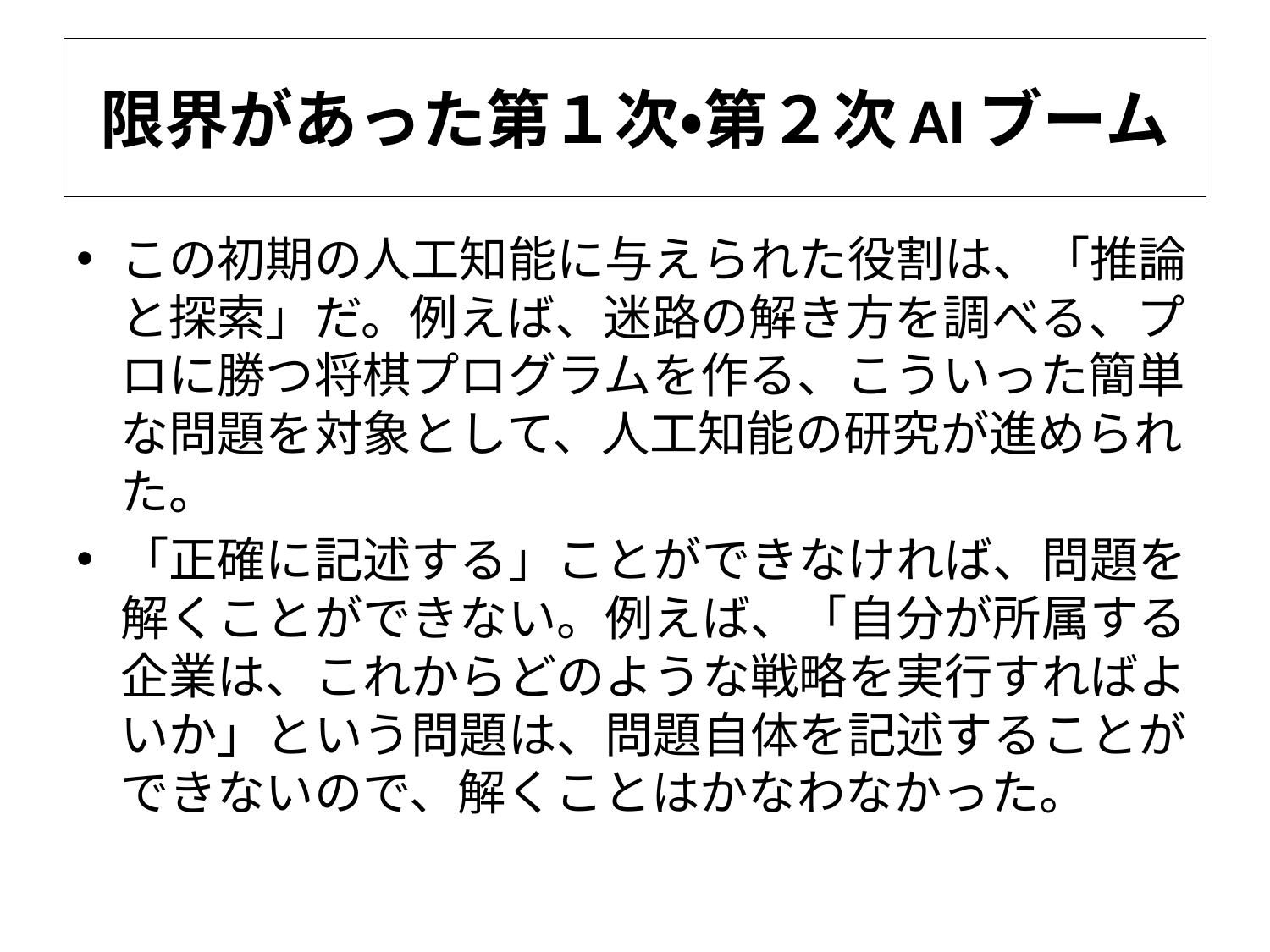

# 限界があった第１次・第２次AIブーム
この初期の人工知能に与えられた役割は、「推論と探索」だ。例えば、迷路の解き方を調べる、プロに勝つ将棋プログラムを作る、こういった簡単な問題を対象として、人工知能の研究が進められた。
「正確に記述する」ことができなければ、問題を解くことができない。例えば、「自分が所属する企業は、これからどのような戦略を実行すればよいか」という問題は、問題自体を記述することができないので、解くことはかなわなかった。